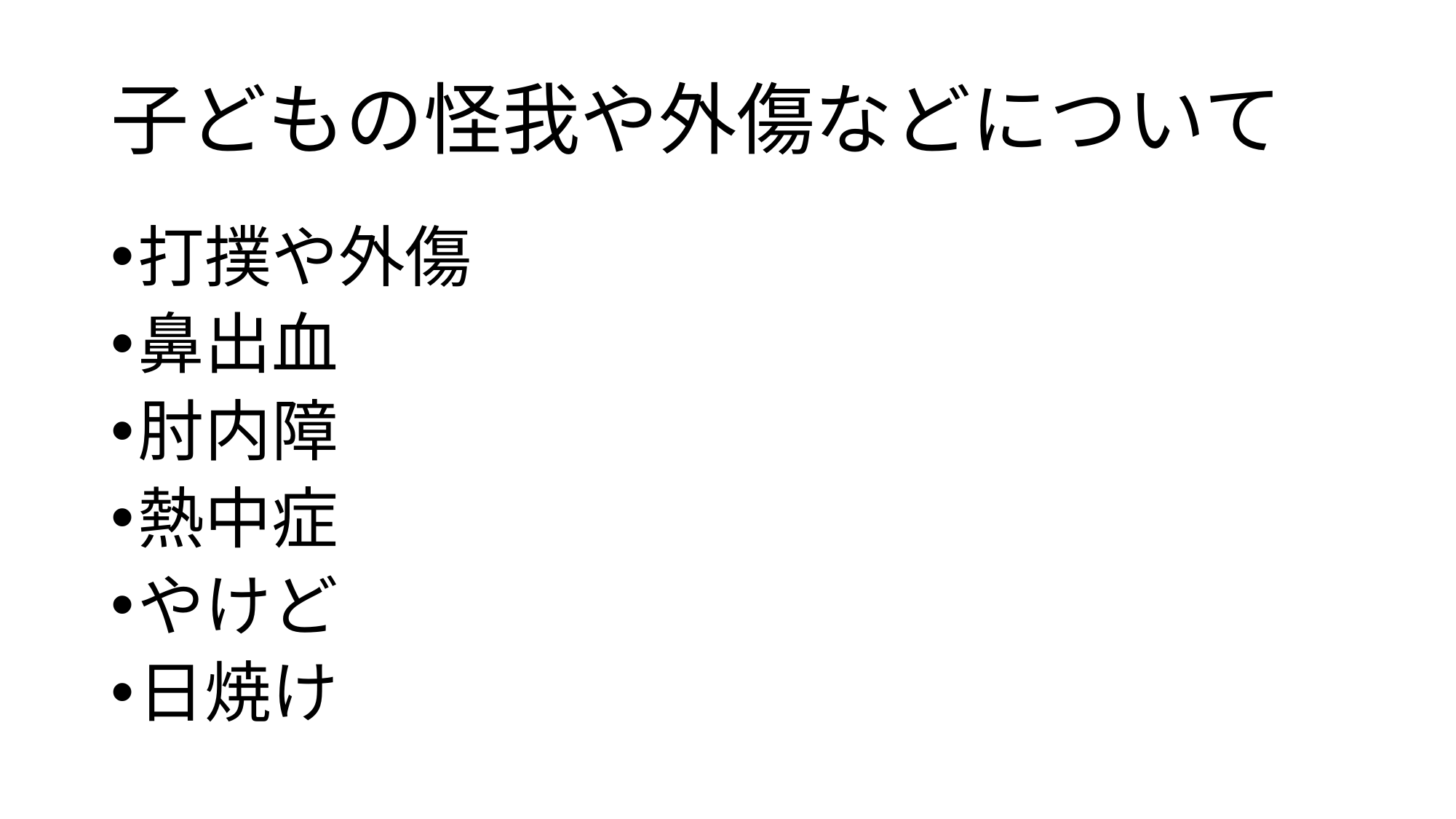

# 子どもの怪我や外傷などについて
打撲や外傷
鼻出血
肘内障
熱中症
やけど
日焼け